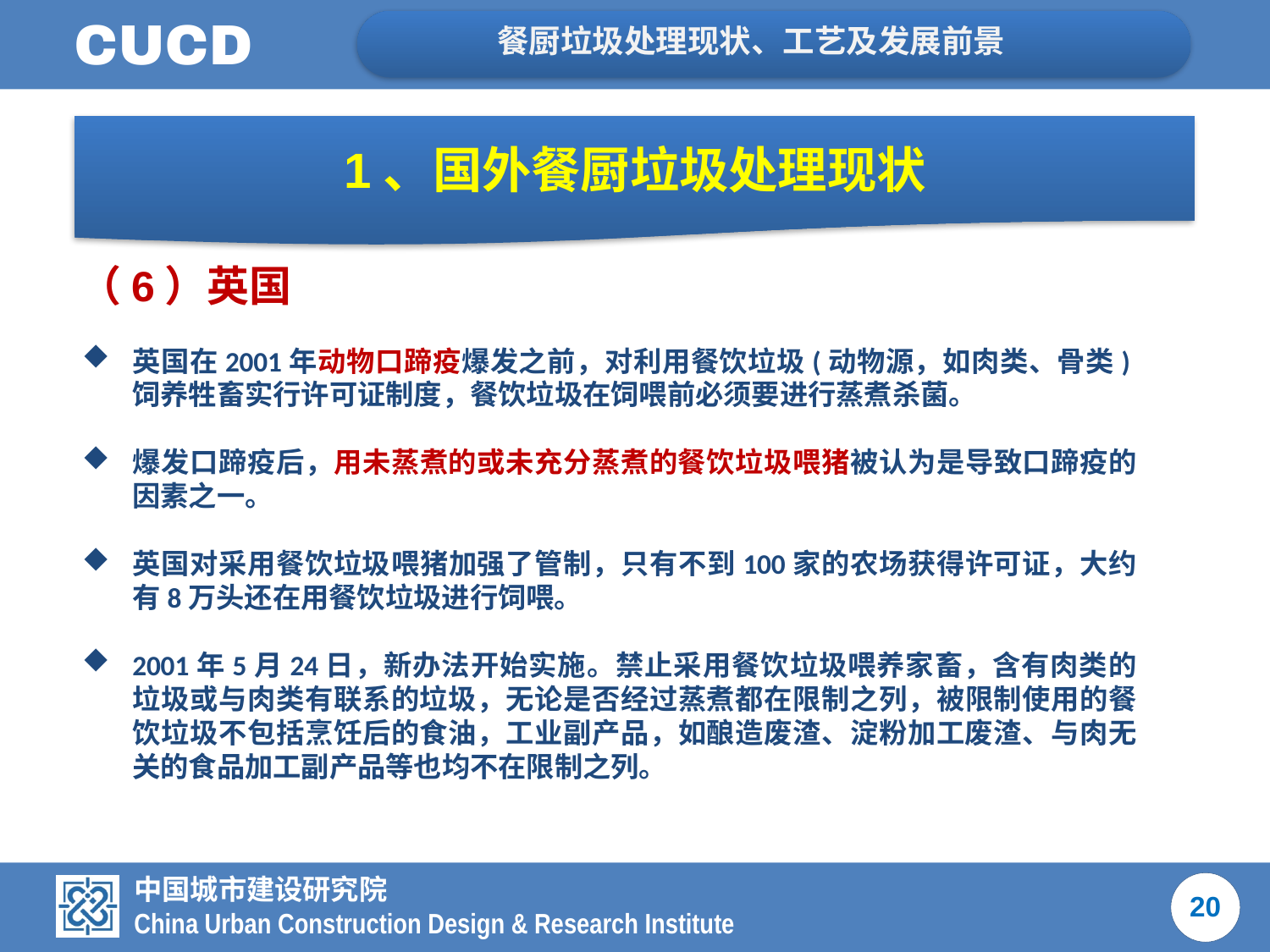

1、国外餐厨垃圾处理现状
（6）英国
英国在2001年动物口蹄疫爆发之前，对利用餐饮垃圾(动物源，如肉类、骨类)饲养牲畜实行许可证制度，餐饮垃圾在饲喂前必须要进行蒸煮杀菌。

爆发口蹄疫后，用未蒸煮的或未充分蒸煮的餐饮垃圾喂猪被认为是导致口蹄疫的因素之一。

英国对采用餐饮垃圾喂猪加强了管制，只有不到100家的农场获得许可证，大约有8万头还在用餐饮垃圾进行饲喂。

2001年5月24日，新办法开始实施。禁止采用餐饮垃圾喂养家畜，含有肉类的垃圾或与肉类有联系的垃圾，无论是否经过蒸煮都在限制之列，被限制使用的餐饮垃圾不包括烹饪后的食油，工业副产品，如酿造废渣、淀粉加工废渣、与肉无关的食品加工副产品等也均不在限制之列。
20